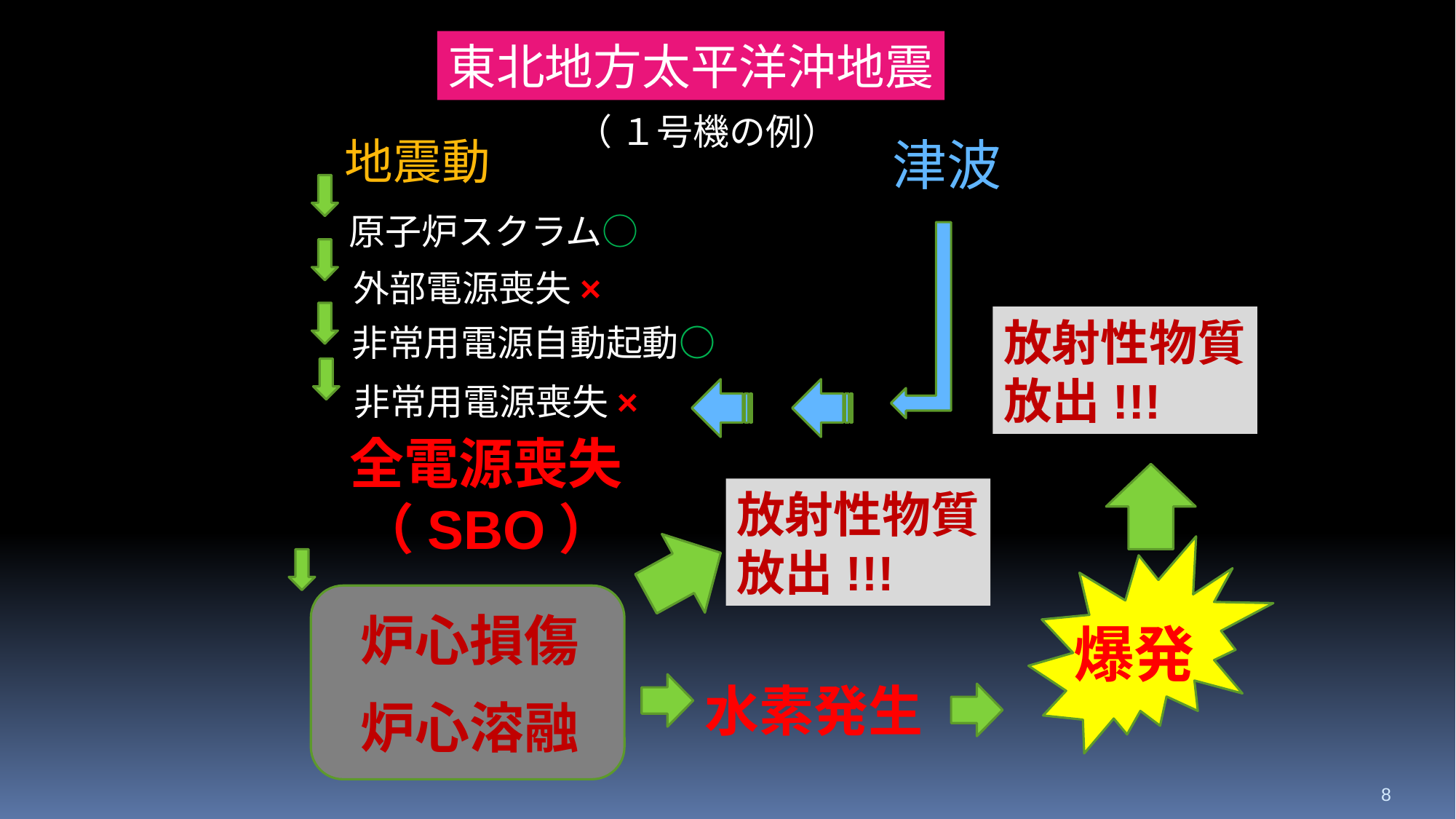

東北地方太平洋沖地震
（ １号機の例）
地震動
津波

原子炉スクラム○

外部電源喪失×

放射性物質
放出!!!

非常用電源自動起動○

　非常用電源喪失×

全電源喪失（SBO）

放射性物質
放出!!!

炉心損傷
爆発
水素発生

炉心溶融
8